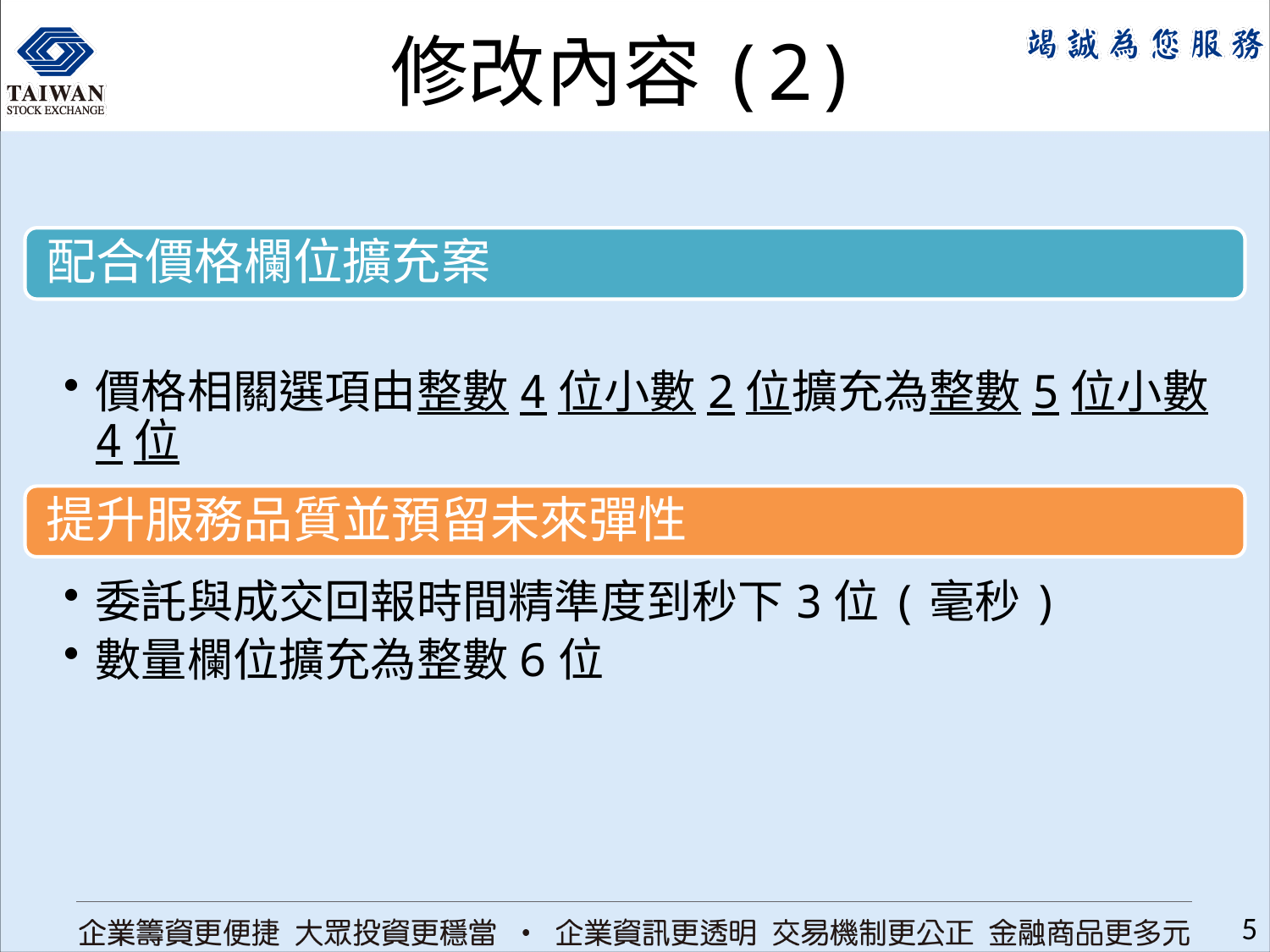

修改內容(2)
配合價格欄位擴充案
價格相關選項由整數4位小數2位擴充為整數5位小數4位
提升服務品質並預留未來彈性
委託與成交回報時間精準度到秒下3位(毫秒)
數量欄位擴充為整數6位